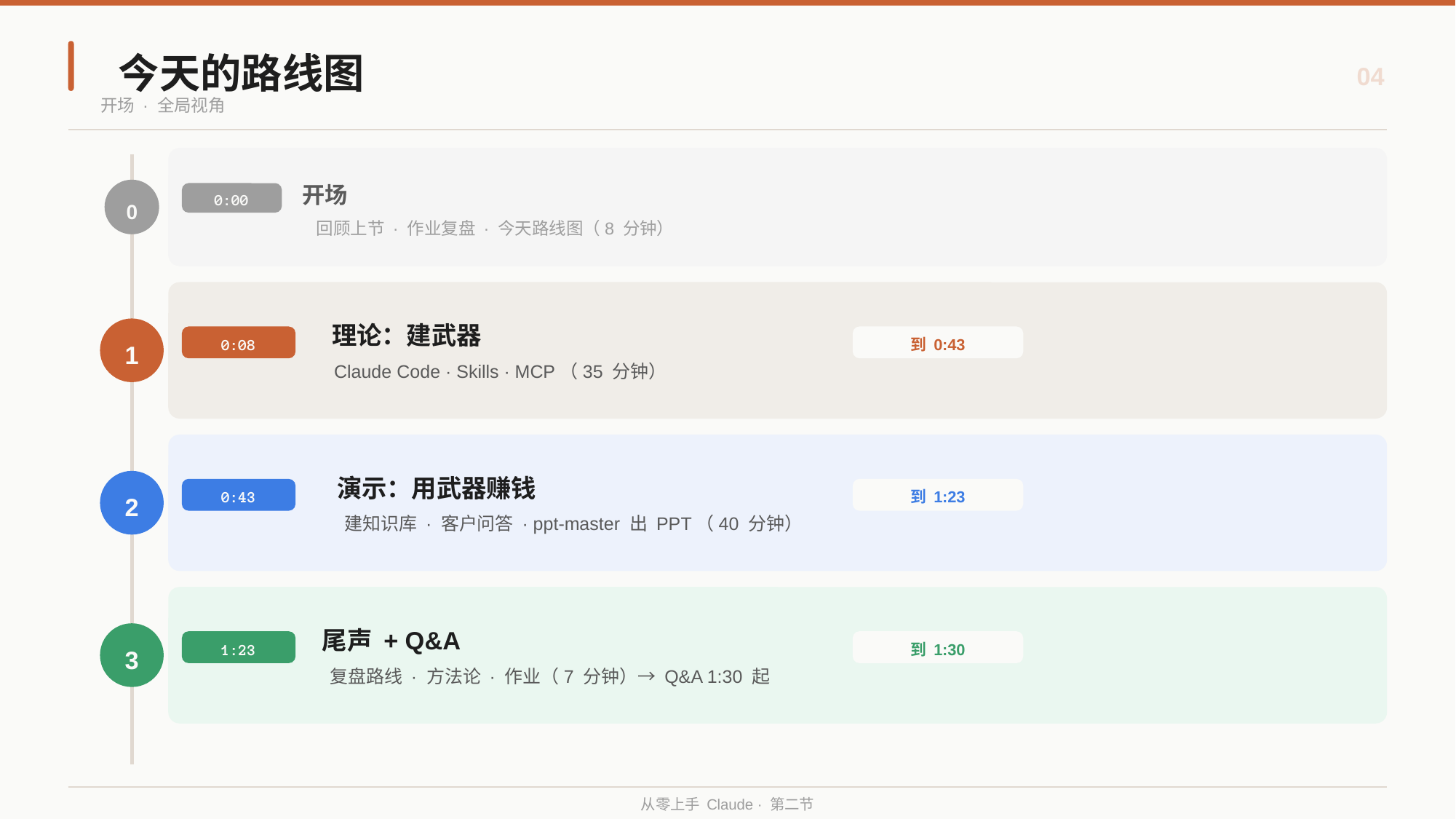

今天的路线图
04
开场 · 全局视角

开场

0:00
0
回顾上节 · 作业复盘 · 今天路线图（8 分钟）

理论：建武器

0:08
到 0:43
1
Claude Code · Skills · MCP（35 分钟）

演示：用武器赚钱

0:43
到 1:23
2
建知识库 · 客户问答 · ppt-master 出 PPT（40 分钟）

尾声 + Q&A

1:23
到 1:30
3
复盘路线 · 方法论 · 作业（7 分钟）→ Q&A 1:30 起

从零上手 Claude · 第二节